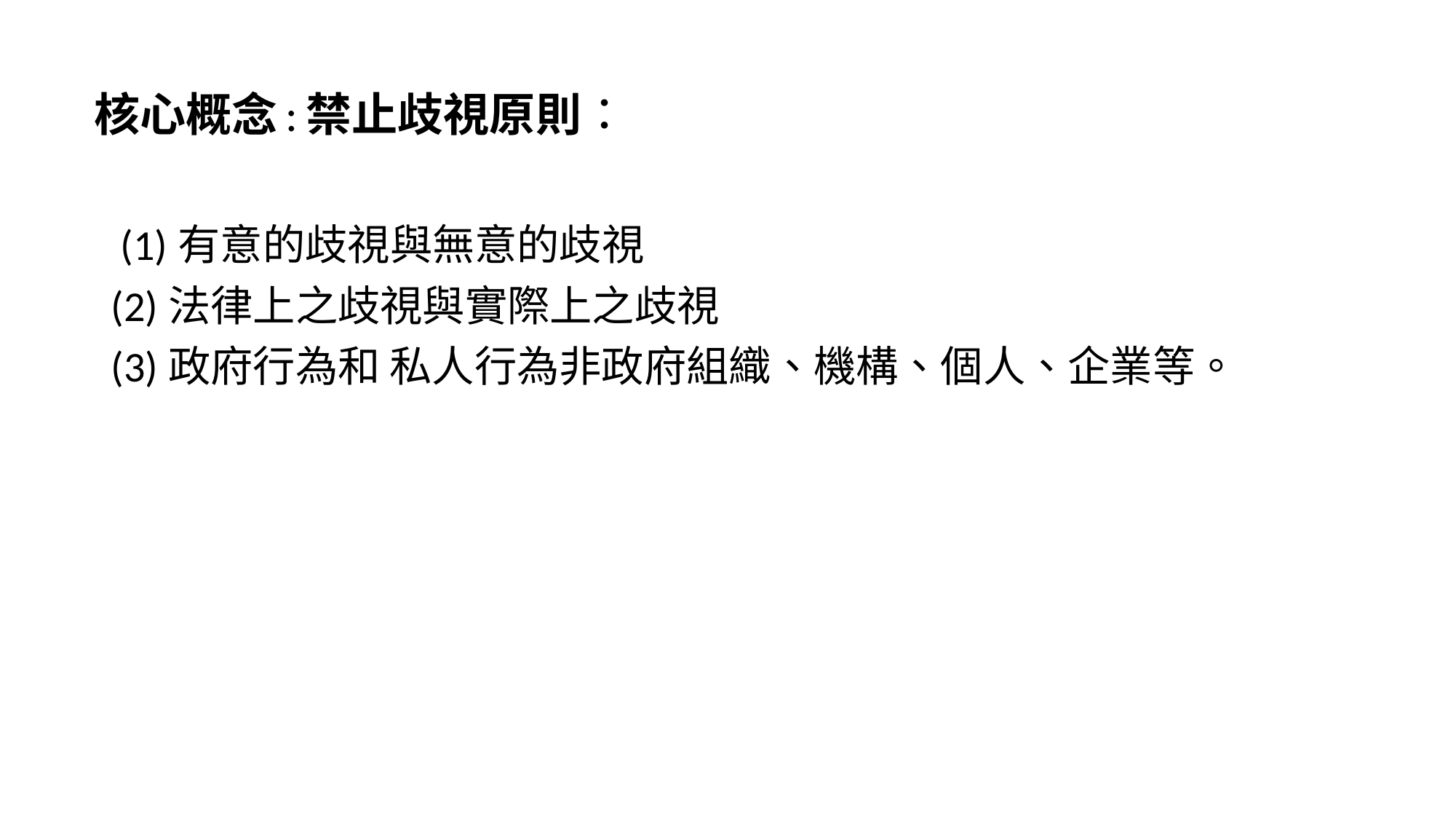

# 核心概念:禁止歧視原則：
 (1)有意的歧視與無意的歧視
(2)法律上之歧視與實際上之歧視
(3)政府行為和 私人行為非政府組織、機構、個人、企業等。